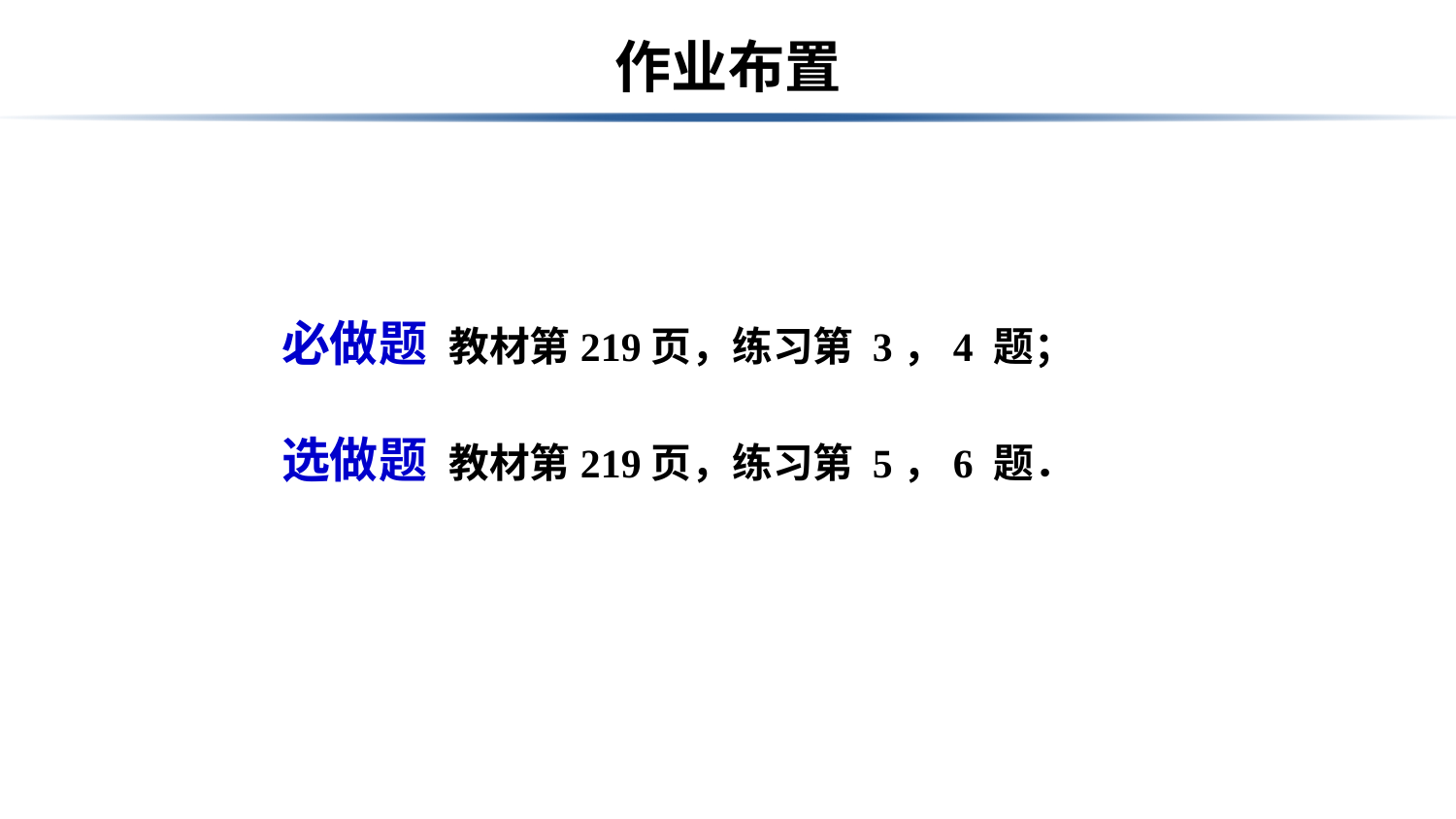

# 作业布置
必做题  教材第219页，练习第 3，4 题；
选做题  教材第219页，练习第 5，6 题．